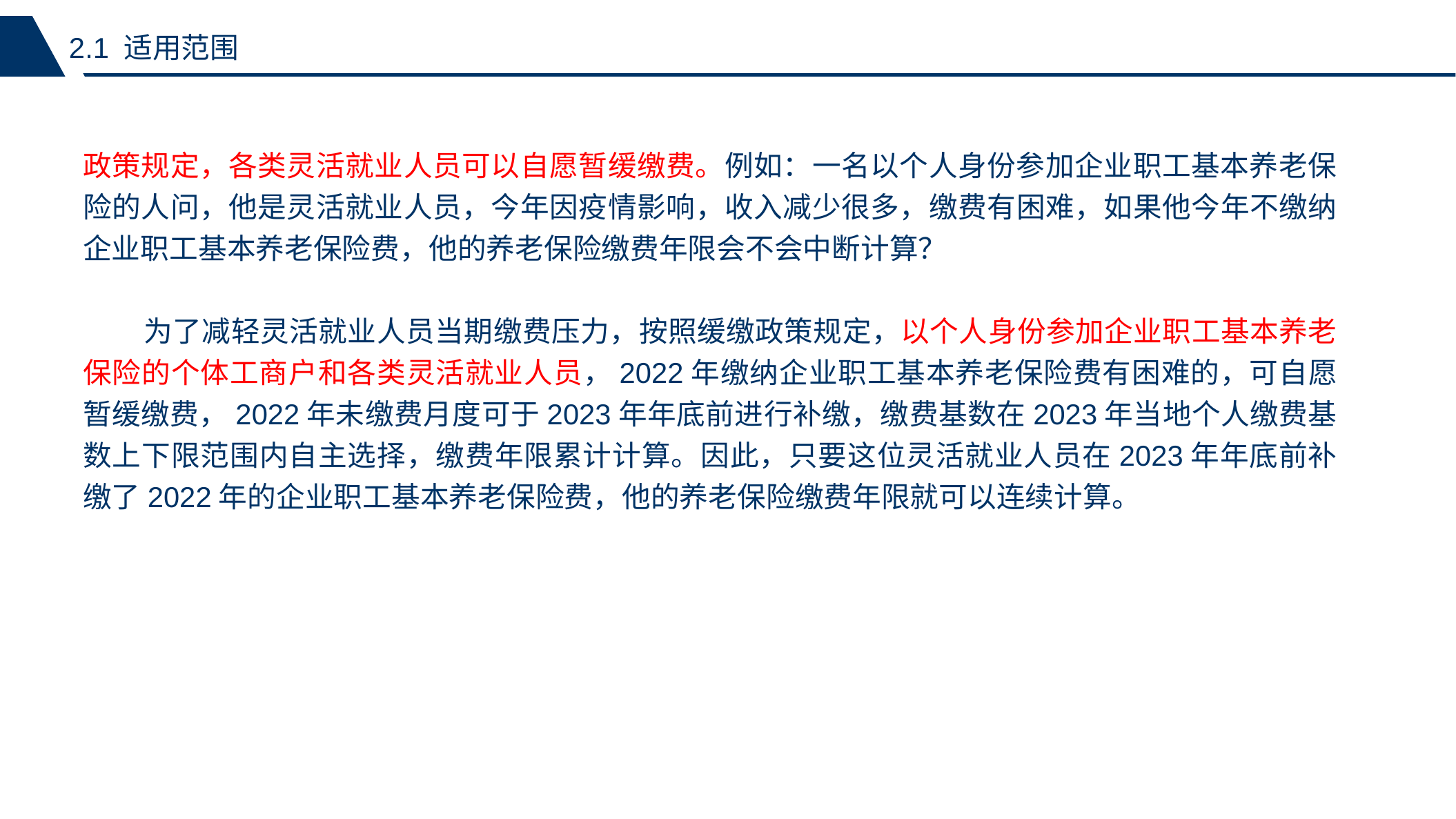

2.1 适用范围

政策规定，各类灵活就业人员可以自愿暂缓缴费。例如：一名以个人身份参加企业职工基本养老保险的人问，他是灵活就业人员，今年因疫情影响，收入减少很多，缴费有困难，如果他今年不缴纳企业职工基本养老保险费，他的养老保险缴费年限会不会中断计算？

        为了减轻灵活就业人员当期缴费压力，按照缓缴政策规定，以个人身份参加企业职工基本养老保险的个体工商户和各类灵活就业人员，2022年缴纳企业职工基本养老保险费有困难的，可自愿暂缓缴费，2022年未缴费月度可于2023年年底前进行补缴，缴费基数在2023年当地个人缴费基数上下限范围内自主选择，缴费年限累计计算。因此，只要这位灵活就业人员在2023年年底前补缴了2022年的企业职工基本养老保险费，他的养老保险缴费年限就可以连续计算。